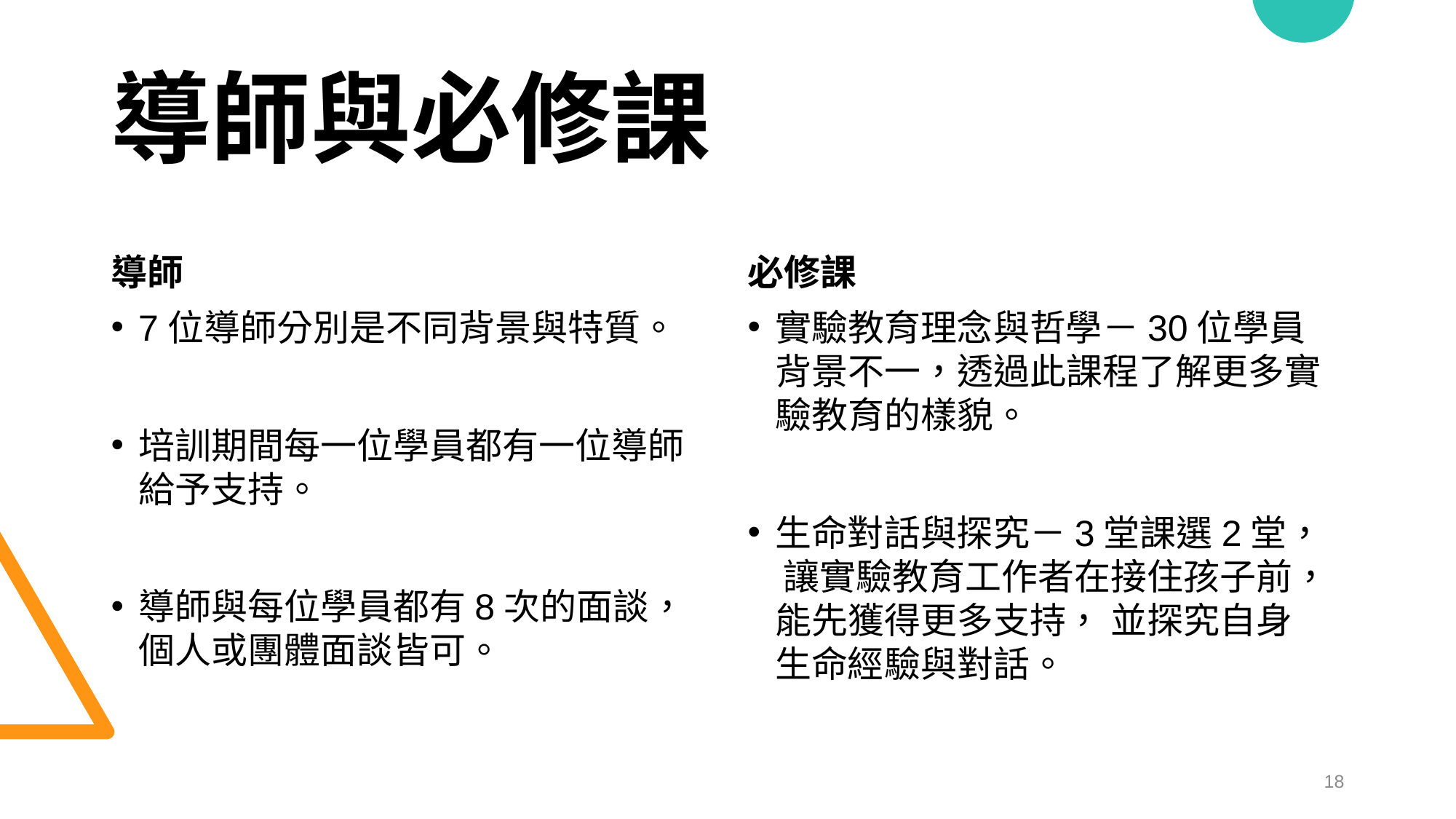

# 導師與必修課
導師
必修課
7位導師分別是不同背景與特質。

培訓期間每一位學員都有一位導師給予支持。

導師與每位學員都有8次的面談，個人或團體面談皆可。
實驗教育理念與哲學－30位學員背景不一，透過此課程了解更多實驗教育的樣貌。

生命對話與探究－3堂課選2堂， 讓實驗教育工作者在接住孩子前，能先獲得更多支持， 並探究自身生命經驗與對話。

18